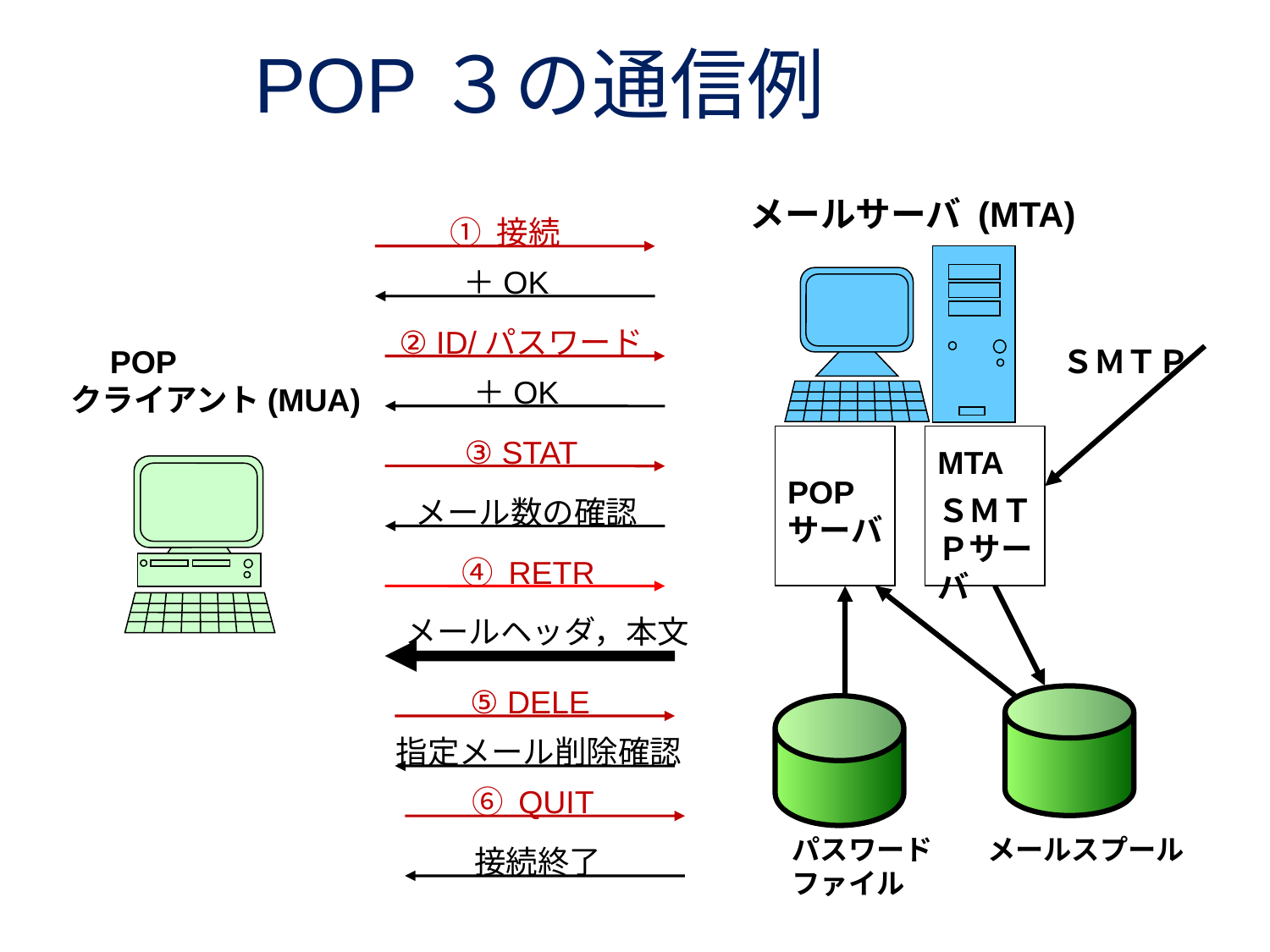

# POP３の通信例
メールサーバ (MTA)
POP
MUA → ① 接続　→　POPサーバ + SMTPサーバ
    ← ＋OK
    → ② ID / パスワード
    ← ＋OK
    → ③ STAT
    ← メール数の確認
    → ④ RETR
    ← メールヘッダ，本文
    → ⑤ DELETE
    ← 指定メール削除確認
    → ⑥ QUIT
    ← 接続終了
① 接続

＋OK

② ID/パスワード
　POP
クライアント(MUA)
ＳＭＴＰ

＋OK

     ③ STAT

MTA
ＳＭＴＰサーバ

POP
サーバ
メール数の確認

　④ RETR

メールヘッダ，本文

⑤ DELE

指定メール削除確認

　⑥ QUIT

パスワード
ファイル
メールスプール

　接続終了